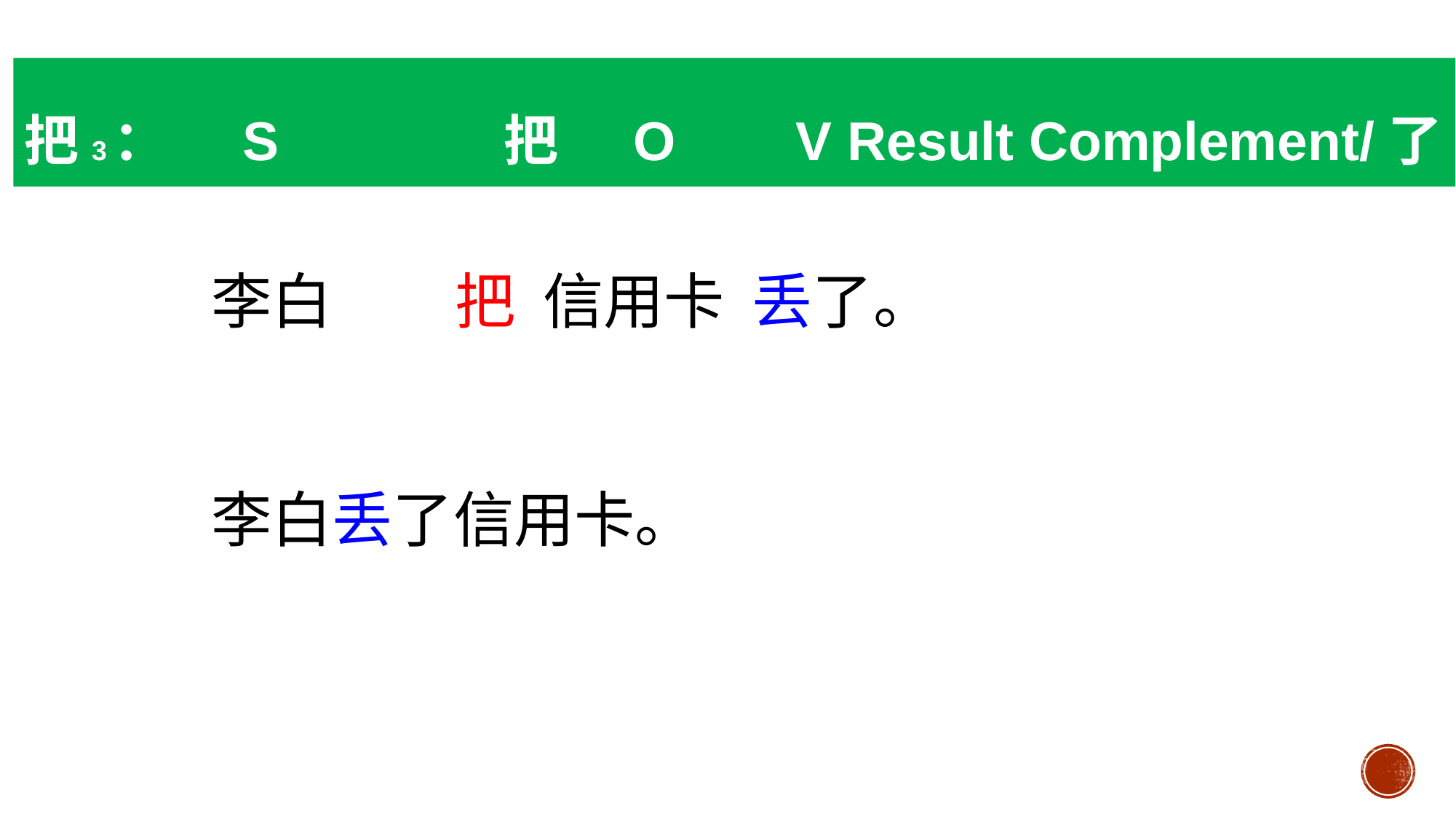

把3：     S              把     O        V Result Complement/了
李白         把  信用卡  丢了。

李白丢了信用卡。